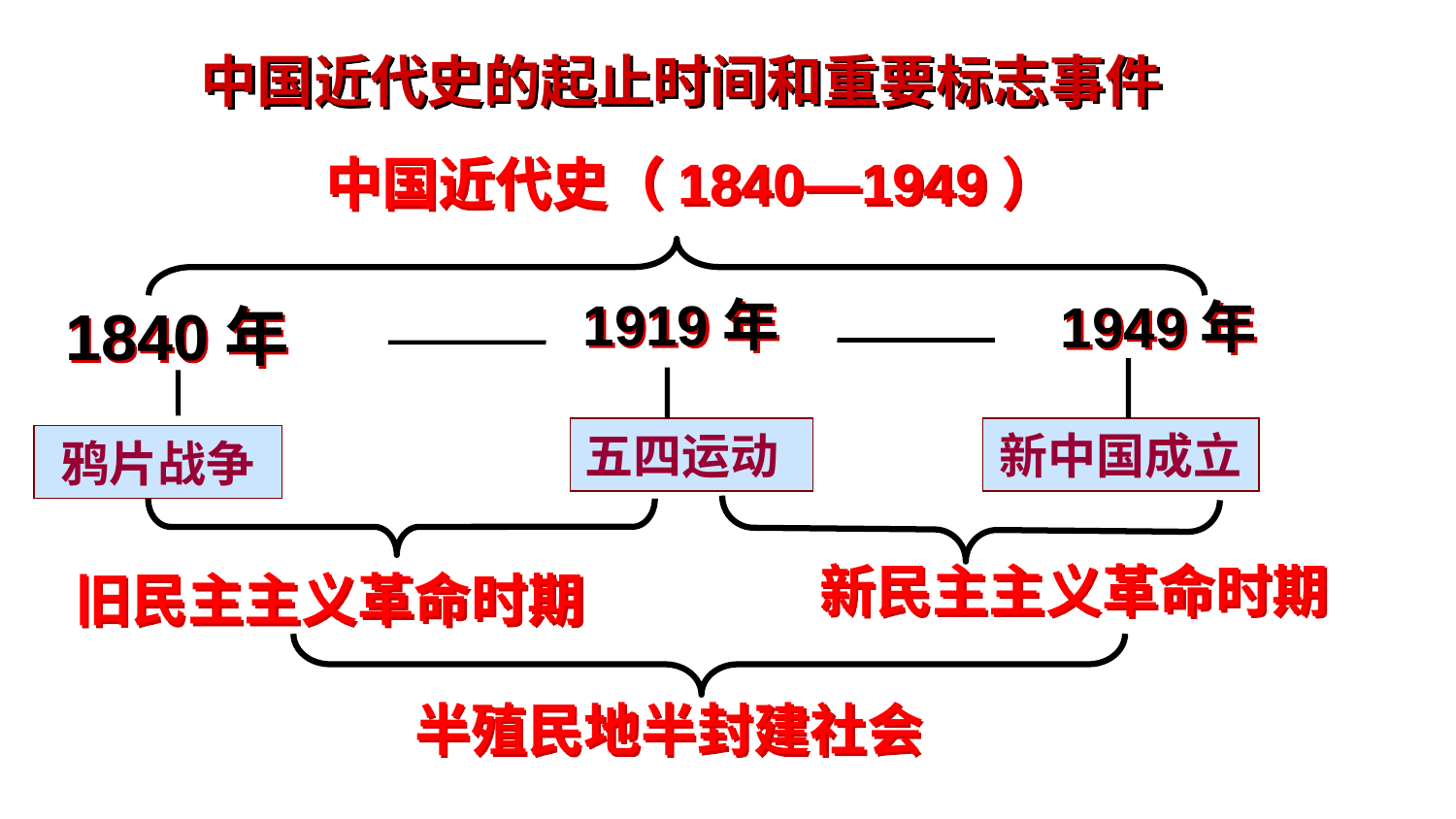

中国近代史的起止时间和重要标志事件
中国近代史（1840—1949）

1919年
1949年
1840年

五四运动
新中国成立
鸦片战争
新民主主义革命时期
旧民主主义革命时期
半殖民地半封建社会